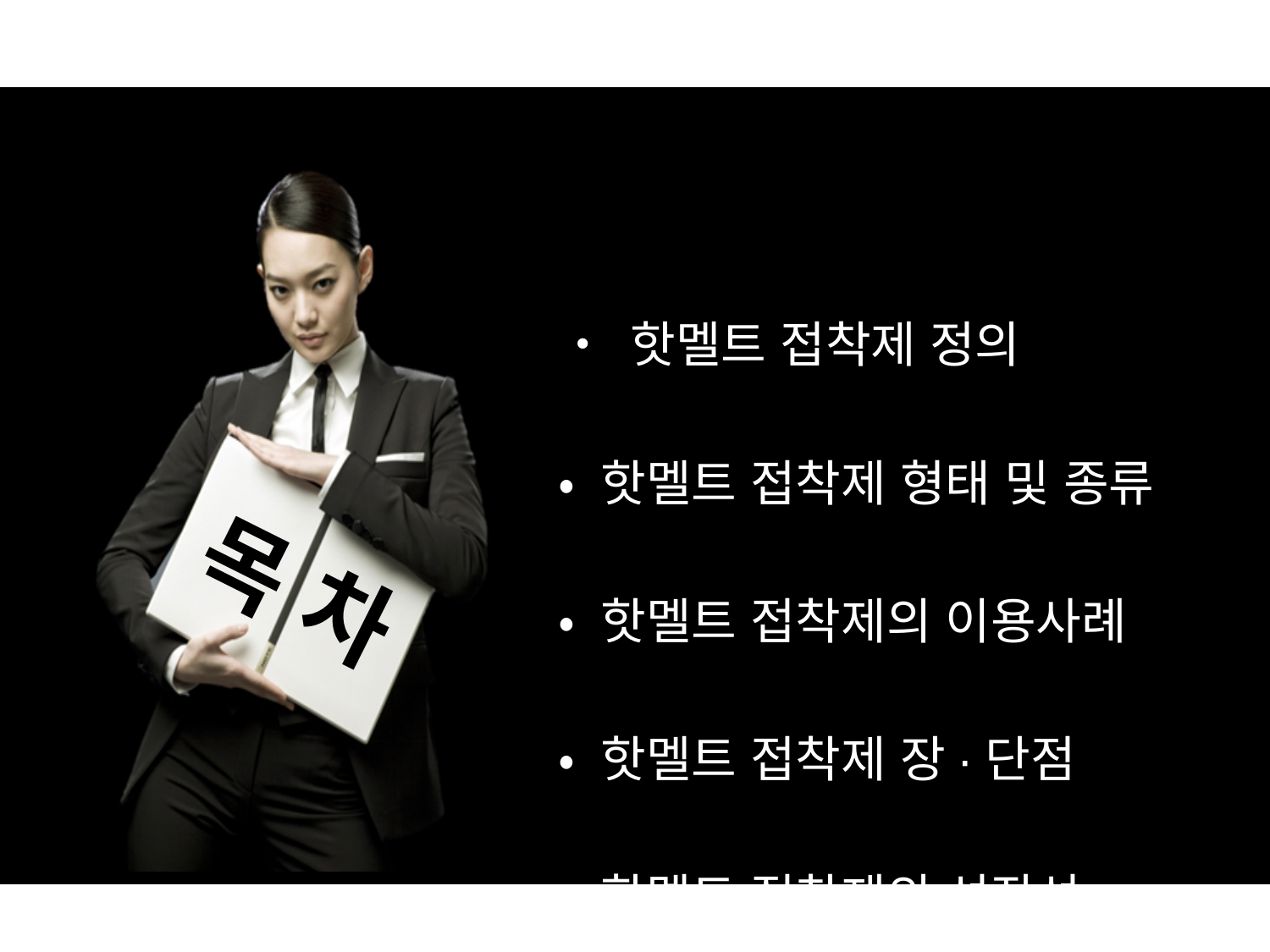

• 핫멜트 접착제 정의

• 핫멜트 접착제 형태 및 종류

• 핫멜트 접착제의 이용사례

• 핫멜트 접착제 장·단점

• 핫멜트 접착제의 성장성

목 차